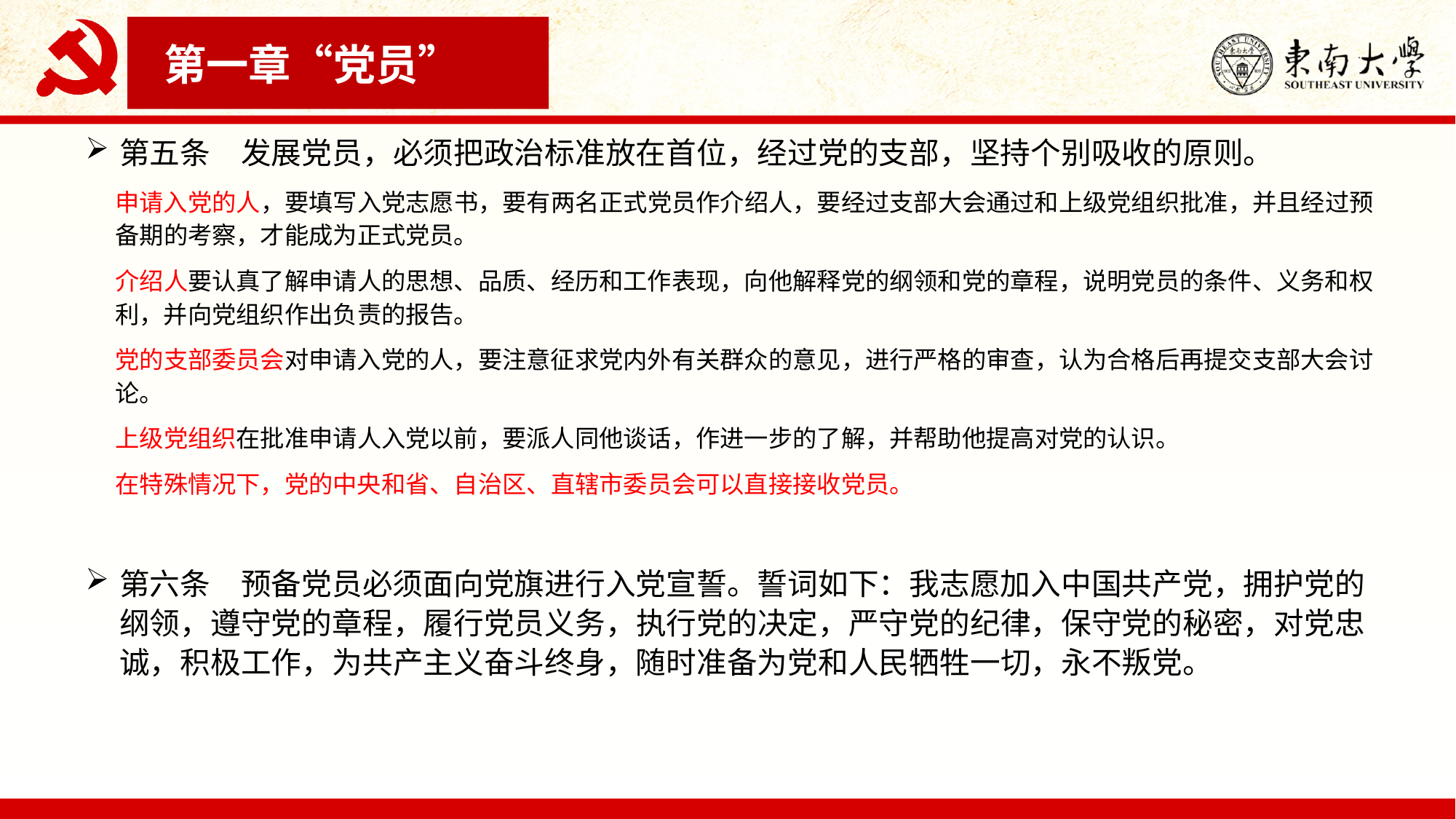

第一章“党员”
第五条　发展党员，必须把政治标准放在首位，经过党的支部，坚持个别吸收的原则。
申请入党的人，要填写入党志愿书，要有两名正式党员作介绍人，要经过支部大会通过和上级党组织批准，并且经过预备期的考察，才能成为正式党员。
介绍人要认真了解申请人的思想、品质、经历和工作表现，向他解释党的纲领和党的章程，说明党员的条件、义务和权利，并向党组织作出负责的报告。
党的支部委员会对申请入党的人，要注意征求党内外有关群众的意见，进行严格的审查，认为合格后再提交支部大会讨论。
上级党组织在批准申请人入党以前，要派人同他谈话，作进一步的了解，并帮助他提高对党的认识。
在特殊情况下，党的中央和省、自治区、直辖市委员会可以直接接收党员。

第六条　预备党员必须面向党旗进行入党宣誓。誓词如下：我志愿加入中国共产党，拥护党的纲领，遵守党的章程，履行党员义务，执行党的决定，严守党的纪律，保守党的秘密，对党忠诚，积极工作，为共产主义奋斗终身，随时准备为党和人民牺牲一切，永不叛党。